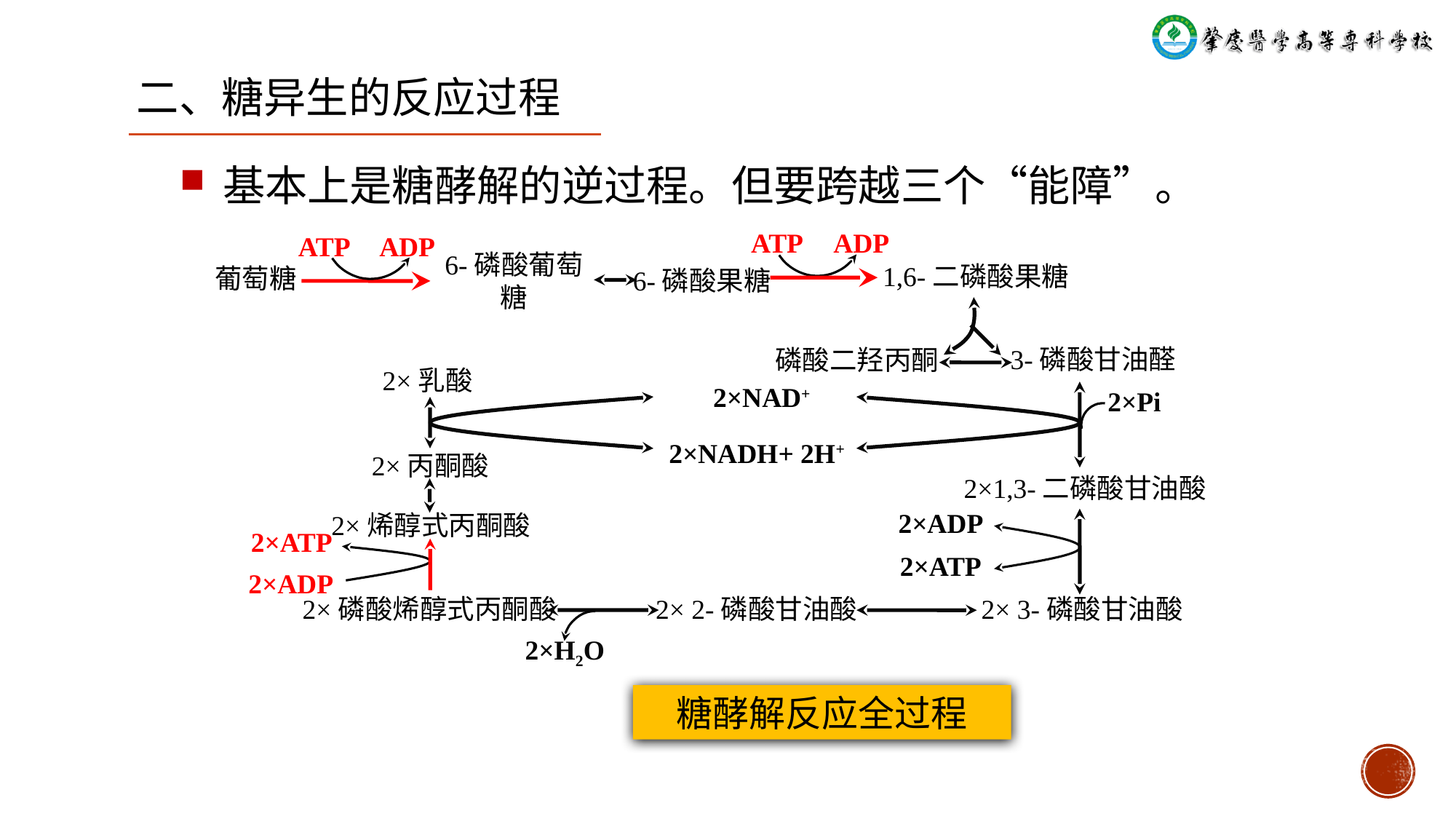

二、糖异生的反应过程
基本上是糖酵解的逆过程。但要跨越三个“能障”。
ATP
ADP
ATP
ADP

1,6-二磷酸果糖
葡萄糖
6-磷酸葡萄糖
6-磷酸果糖

3-磷酸甘油醛
 磷酸二羟丙酮
2×乳酸

2×NAD+
2×Pi

2×NADH+ 2H+
2×丙酮酸
2×1,3-二磷酸甘油酸

2×ADP
2×烯醇式丙酮酸

2×ATP

2×ATP
2×ADP

2×磷酸烯醇式丙酮酸
2× 2-磷酸甘油酸
2× 3-磷酸甘油酸

2×H2O
糖酵解反应全过程